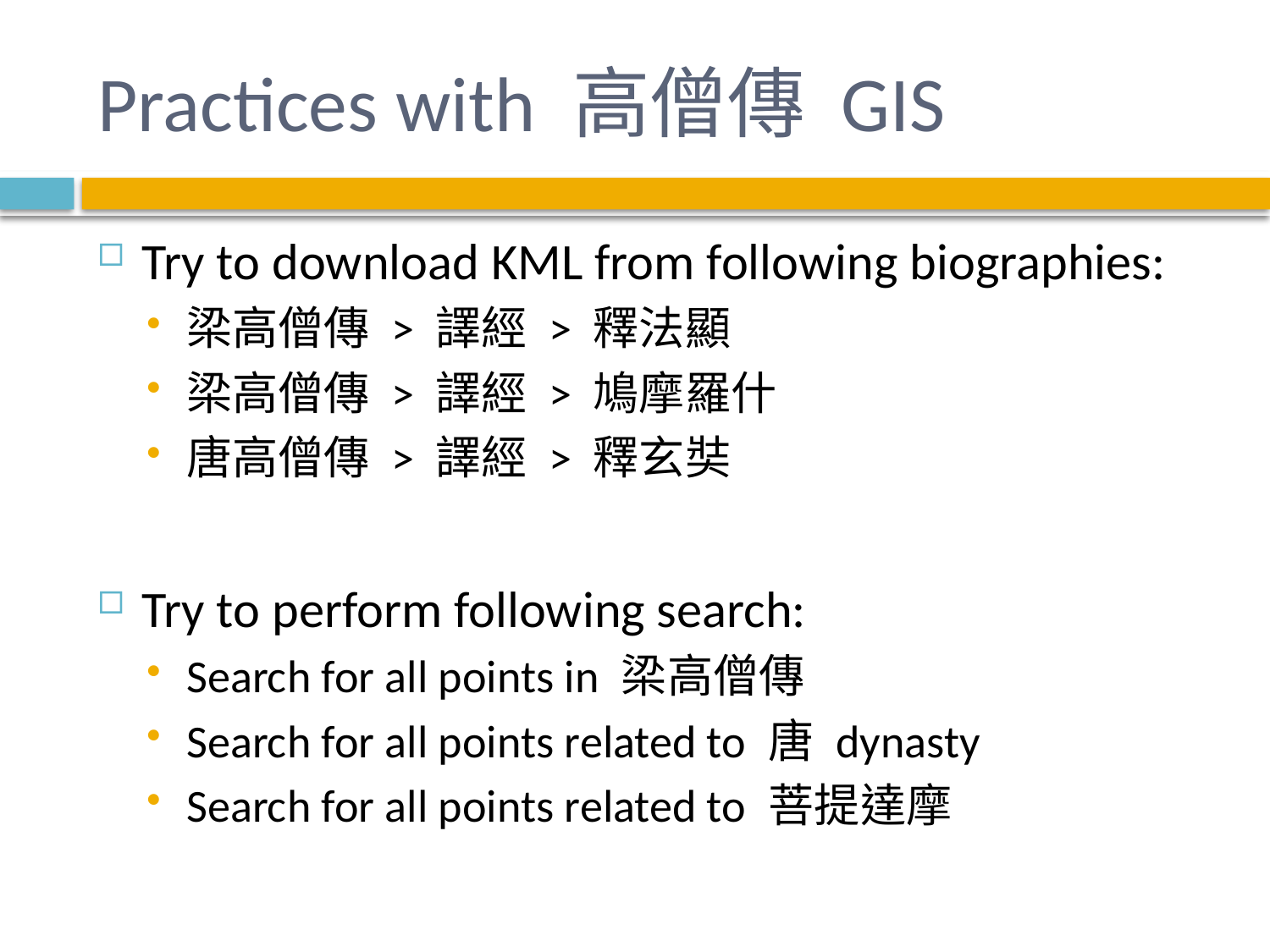

# Practices with 高僧傳 GIS
Try to download KML from following biographies:
梁高僧傳 > 譯經 > 釋法顯
梁高僧傳 > 譯經 > 鳩摩羅什
唐高僧傳 > 譯經 > 釋玄奘

Try to perform following search:
Search for all points in 梁高僧傳
Search for all points related to 唐 dynasty
Search for all points related to 菩提達摩